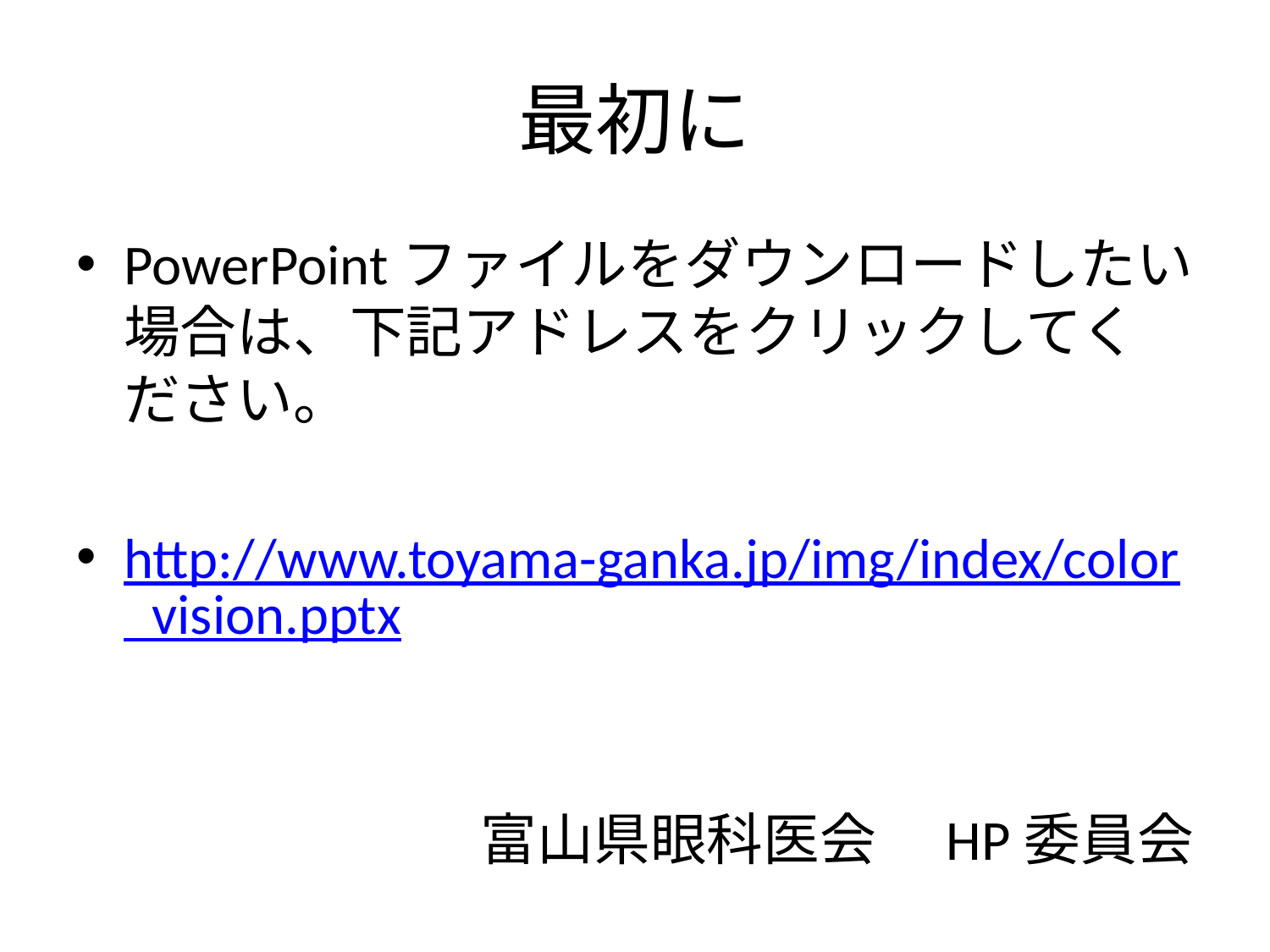

# 最初に
PowerPointファイルをダウンロードしたい場合は、下記アドレスをクリックしてください。

http://www.toyama-ganka.jp/img/index/color_vision.pptx

富山県眼科医会　HP委員会